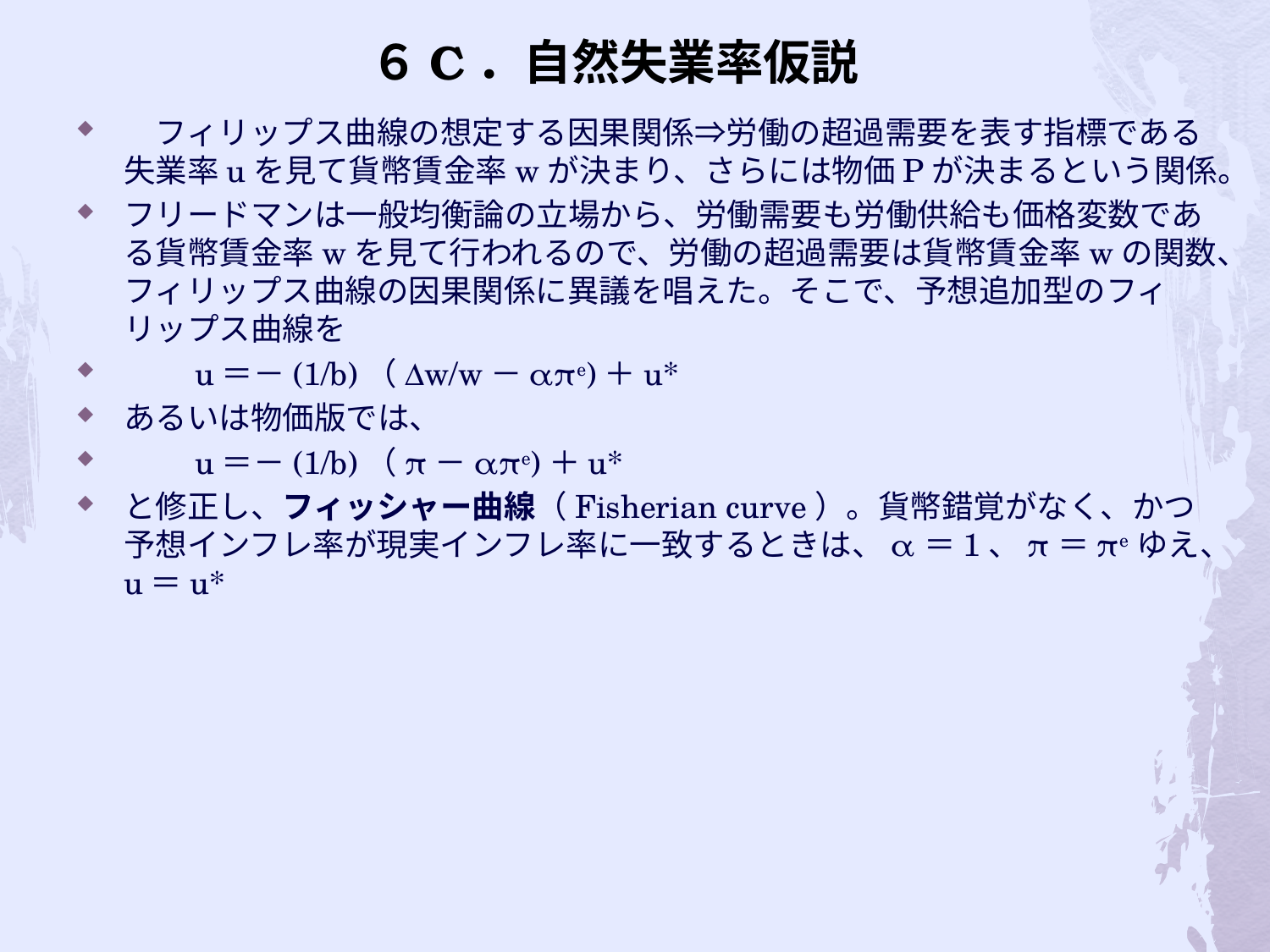

# ６C．自然失業率仮説
　フィリップス曲線の想定する因果関係⇒労働の超過需要を表す指標である失業率uを見て貨幣賃金率wが決まり、さらには物価Pが決まるという関係。
フリードマンは一般均衡論の立場から、労働需要も労働供給も価格変数である貨幣賃金率wを見て行われるので、労働の超過需要は貨幣賃金率wの関数、フィリップス曲線の因果関係に異議を唱えた。そこで、予想追加型のフィリップス曲線を
　　u＝－(1/b)（Δw/w－απe)＋u*
あるいは物価版では、
　　u＝－(1/b)（π－απe)＋u*
と修正し、フィッシャー曲線（Fisherian curve）。貨幣錯覚がなく、かつ予想インフレ率が現実インフレ率に一致するときは、α＝1、π＝πeゆえ、u＝u*